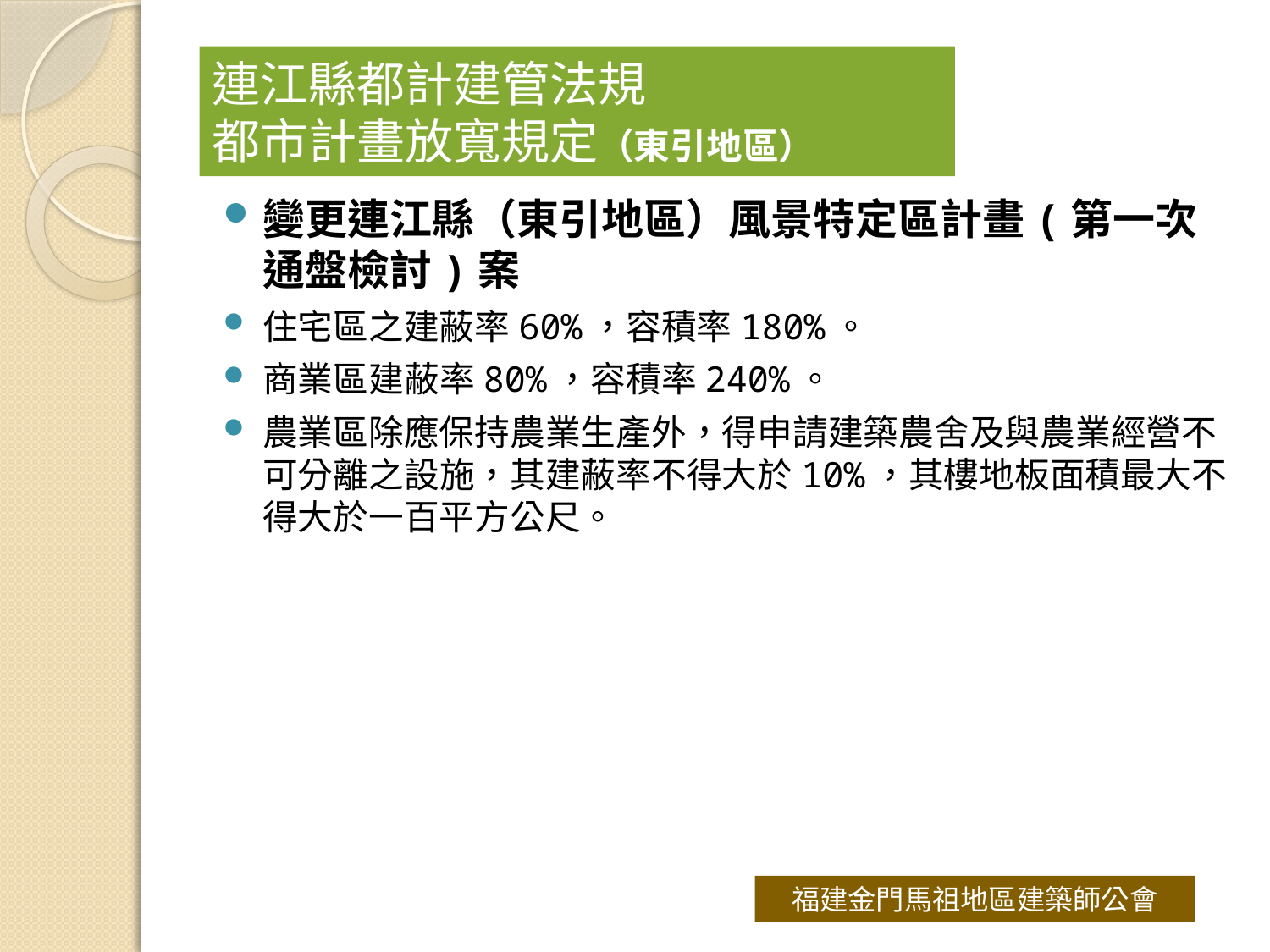

# 連江縣都計建管法規 都市計畫放寬規定（東引地區）
變更連江縣（東引地區）風景特定區計畫(第一次通盤檢討)案
住宅區之建蔽率60%，容積率180%。
商業區建蔽率80%，容積率240%。
農業區除應保持農業生產外，得申請建築農舍及與農業經營不可分離之設施，其建蔽率不得大於10%，其樓地板面積最大不得大於一百平方公尺。
福建金門馬祖地區建築師公會